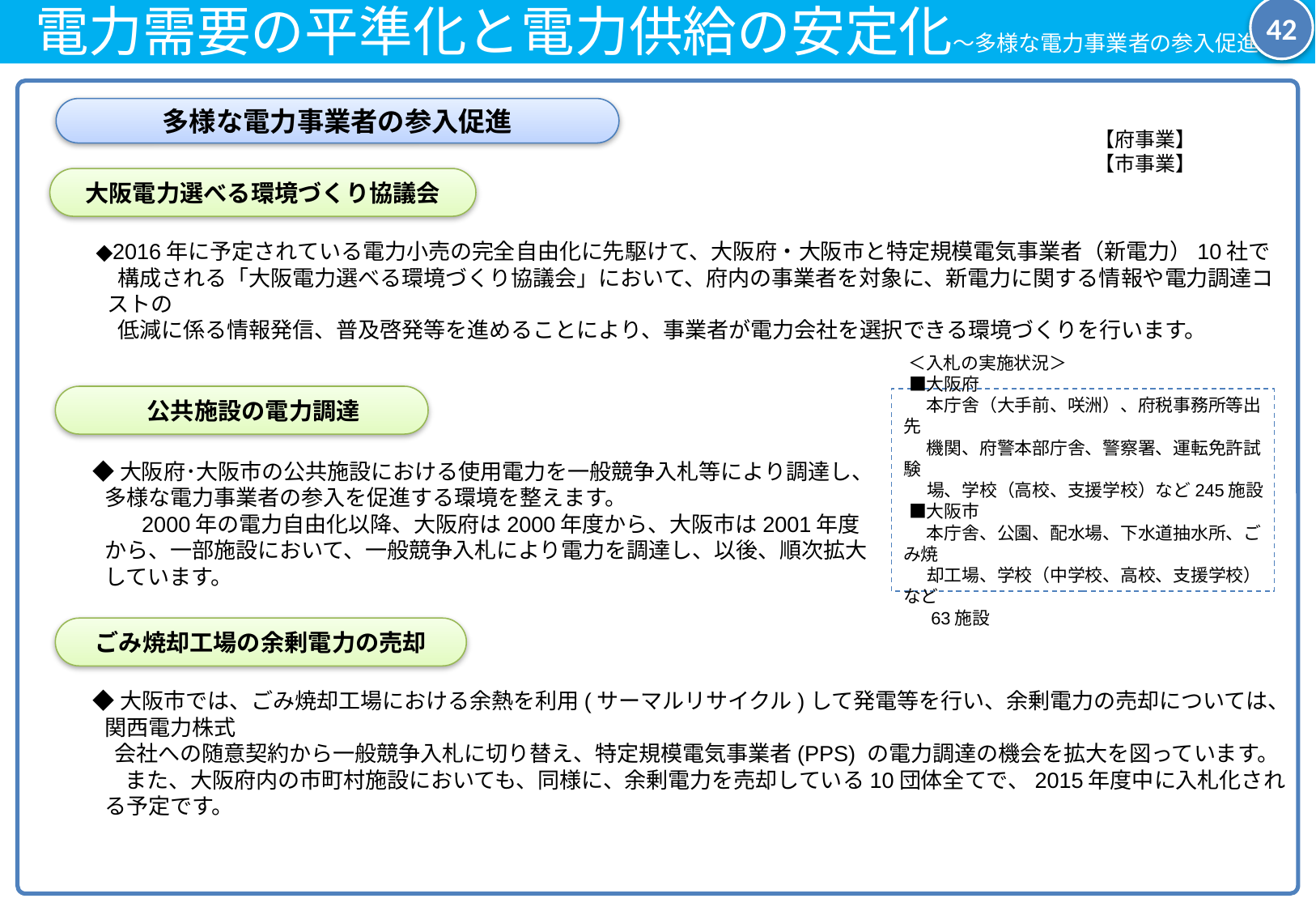

電力需要の平準化と電力供給の安定化～多様な電力事業者の参入促進～
42

多様な電力事業者の参入促進
【府事業】
【市事業】
大阪電力選べる環境づくり協議会
◆2016年に予定されている電力小売の完全自由化に先駆けて、大阪府・大阪市と特定規模電気事業者（新電力）10社で
　構成される「大阪電力選べる環境づくり協議会」において、府内の事業者を対象に、新電力に関する情報や電力調達コストの
　低減に係る情報発信、普及啓発等を進めることにより、事業者が電力会社を選択できる環境づくりを行います。
　公共施設の電力調達
　＜入札の実施状況＞
　■大阪府
　　本庁舎（大手前、咲洲）、府税事務所等出先
　　機関、府警本部庁舎、警察署、運転免許試験
　　場、学校（高校、支援学校）など245施設
　■大阪市
　　本庁舎、公園、配水場、下水道抽水所、ごみ焼
　　却工場、学校（中学校、高校、支援学校）など
　　63施設
◆大阪府･大阪市の公共施設における使用電力を一般競争入札等により調達し、多様な電力事業者の参入を促進する環境を整えます。
　　2000年の電力自由化以降、大阪府は2000年度から、大阪市は2001年度から、一部施設において、一般競争入札により電力を調達し、以後、順次拡大しています。
ごみ焼却工場の余剰電力の売却
◆大阪市では、ごみ焼却工場における余熱を利用(サーマルリサイクル)して発電等を行い、余剰電力の売却については、関西電力株式
　会社への随意契約から一般競争入札に切り替え、特定規模電気事業者(PPS) の電力調達の機会を拡大を図っています。
 　また、大阪府内の市町村施設においても、同様に、余剰電力を売却している10団体全てで、2015年度中に入札化される予定です。